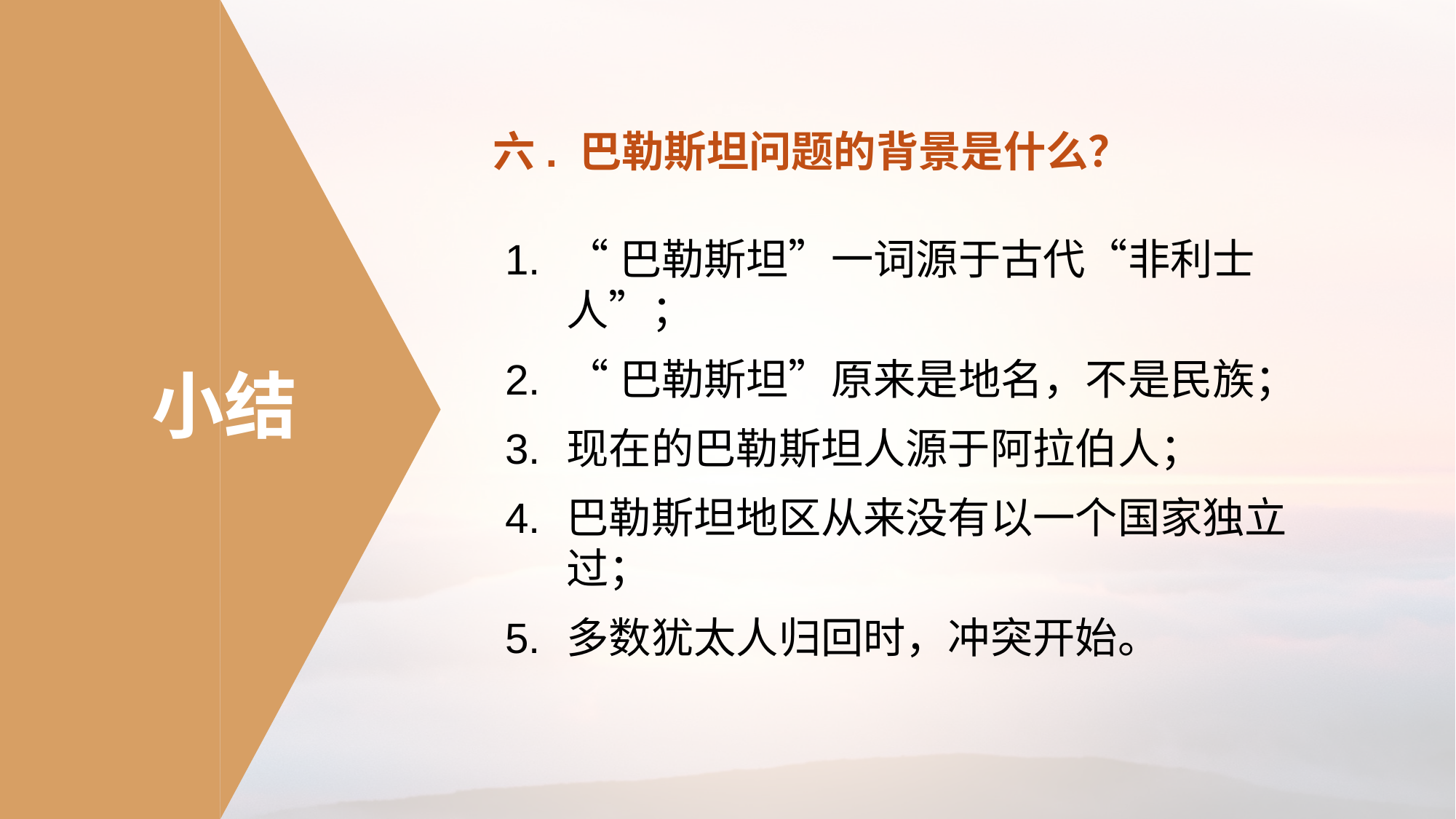

六. 巴勒斯坦问题的背景是什么？
“巴勒斯坦”一词源于古代“非利士人”；
“巴勒斯坦”原来是地名，不是民族；
现在的巴勒斯坦人源于阿拉伯人；
巴勒斯坦地区从来没有以一个国家独立过；
多数犹太人归回时，冲突开始。
小结